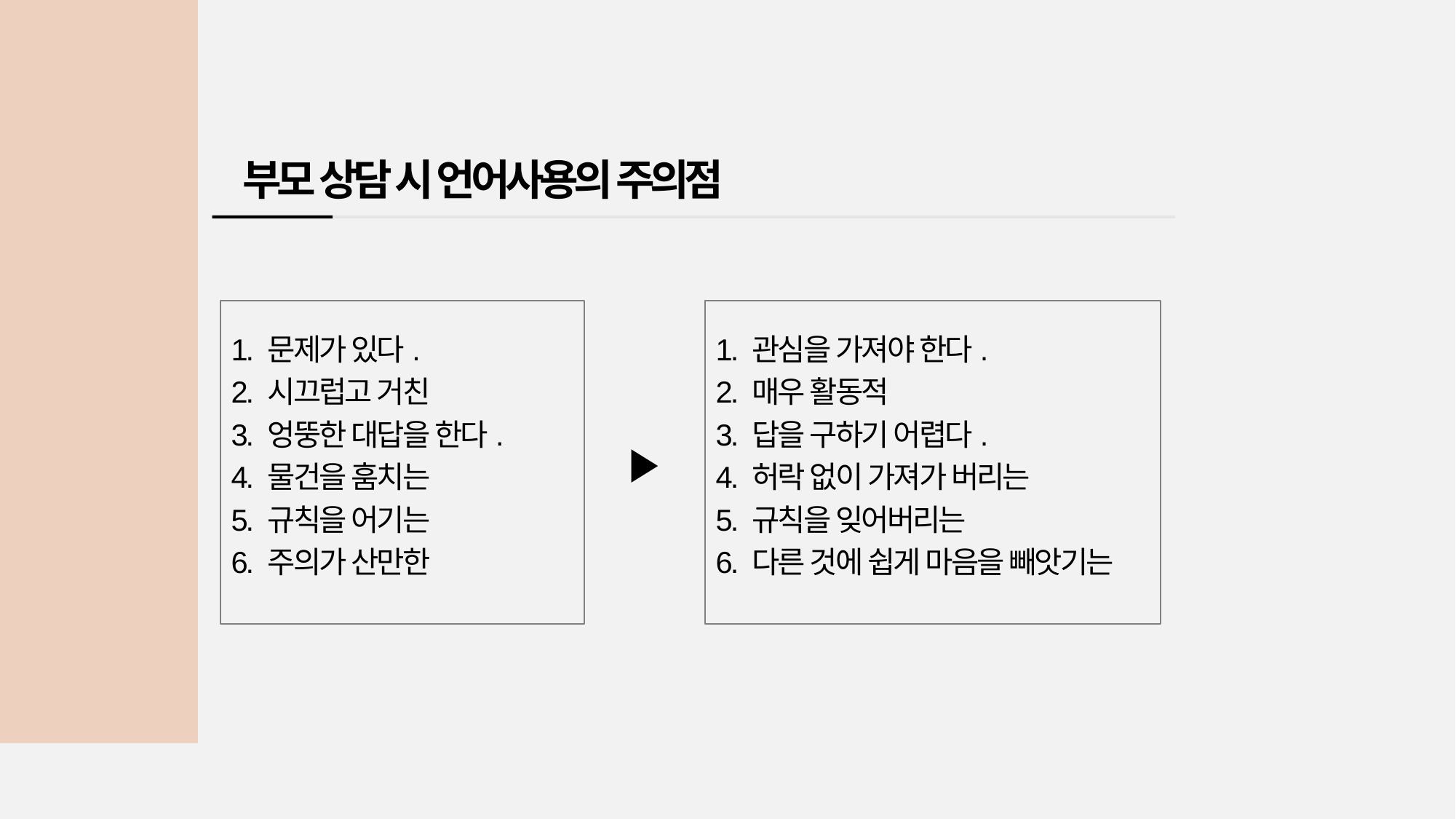

부모 상담 시 언어사용의 주의점

1. 관심을 가져야 한다.
2. 매우 활동적
3. 답을 구하기 어렵다.
4. 허락 없이 가져가 버리는
5. 규칙을 잊어버리는
6. 다른 것에 쉽게 마음을 빼앗기는

1. 문제가 있다.
2. 시끄럽고 거친
3. 엉뚱한 대답을 한다.
4. 물건을 훔치는
5. 규칙을 어기는
6. 주의가 산만한

▶